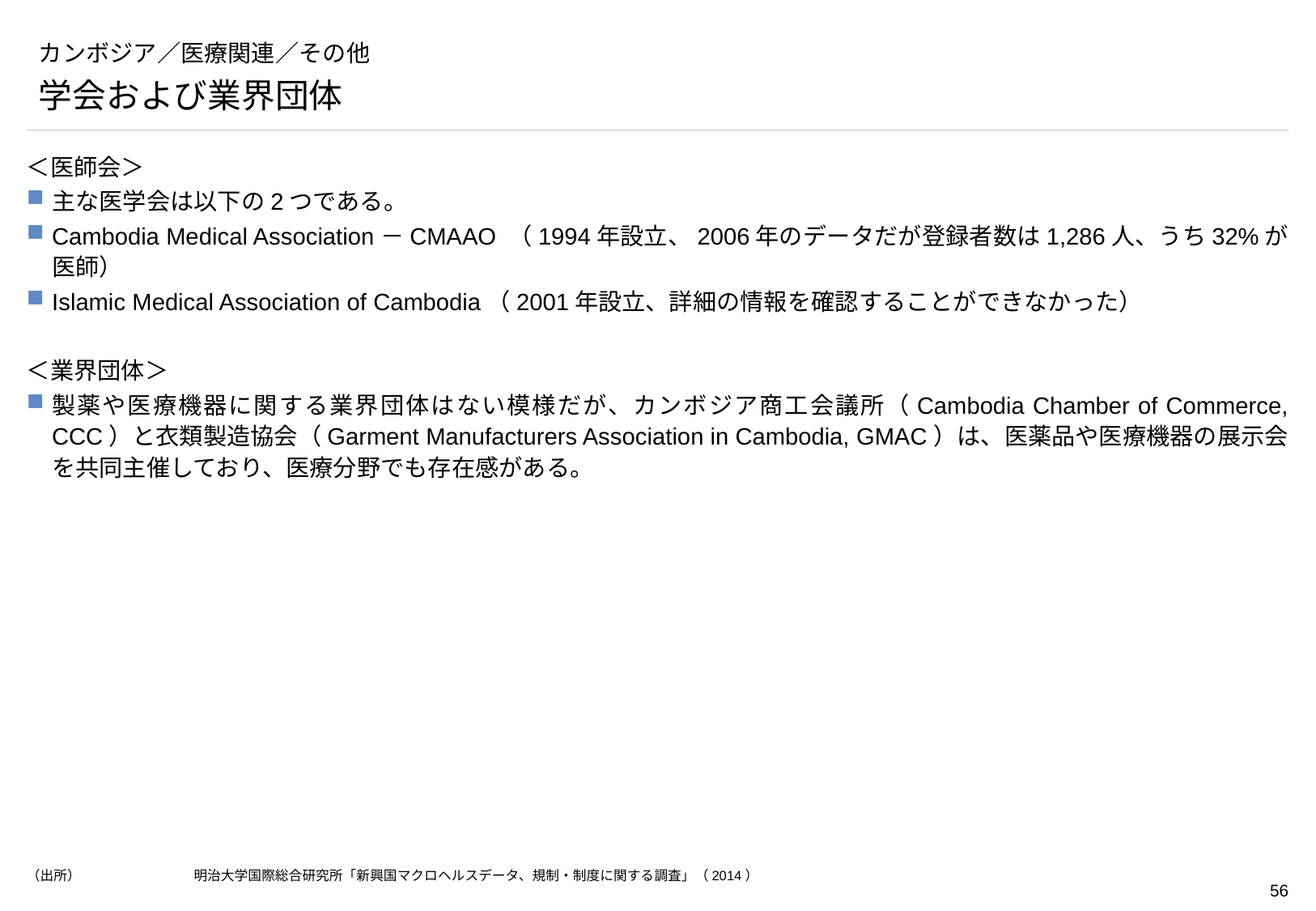

# カンボジア／医療関連／その他
学会および業界団体
＜医師会＞
主な医学会は以下の2つである。
Cambodia Medical Association－CMAAO （1994年設立、2006年のデータだが登録者数は1,286人、うち32%が
医師）
Islamic Medical Association of Cambodia（2001年設立、詳細の情報を確認することができなかった）

＜業界団体＞
製薬や医療機器に関する業界団体はない模様だが、カンボジア商工会議所（Cambodia Chamber of Commerce, CCC）と衣類製造協会（Garment Manufacturers Association in Cambodia, GMAC）は、医薬品や医療機器の展示会を共同主催しており、医療分野でも存在感がある。
（出所）	明治大学国際総合研究所「新興国マクロヘルスデータ、規制・制度に関する調査」（2014）